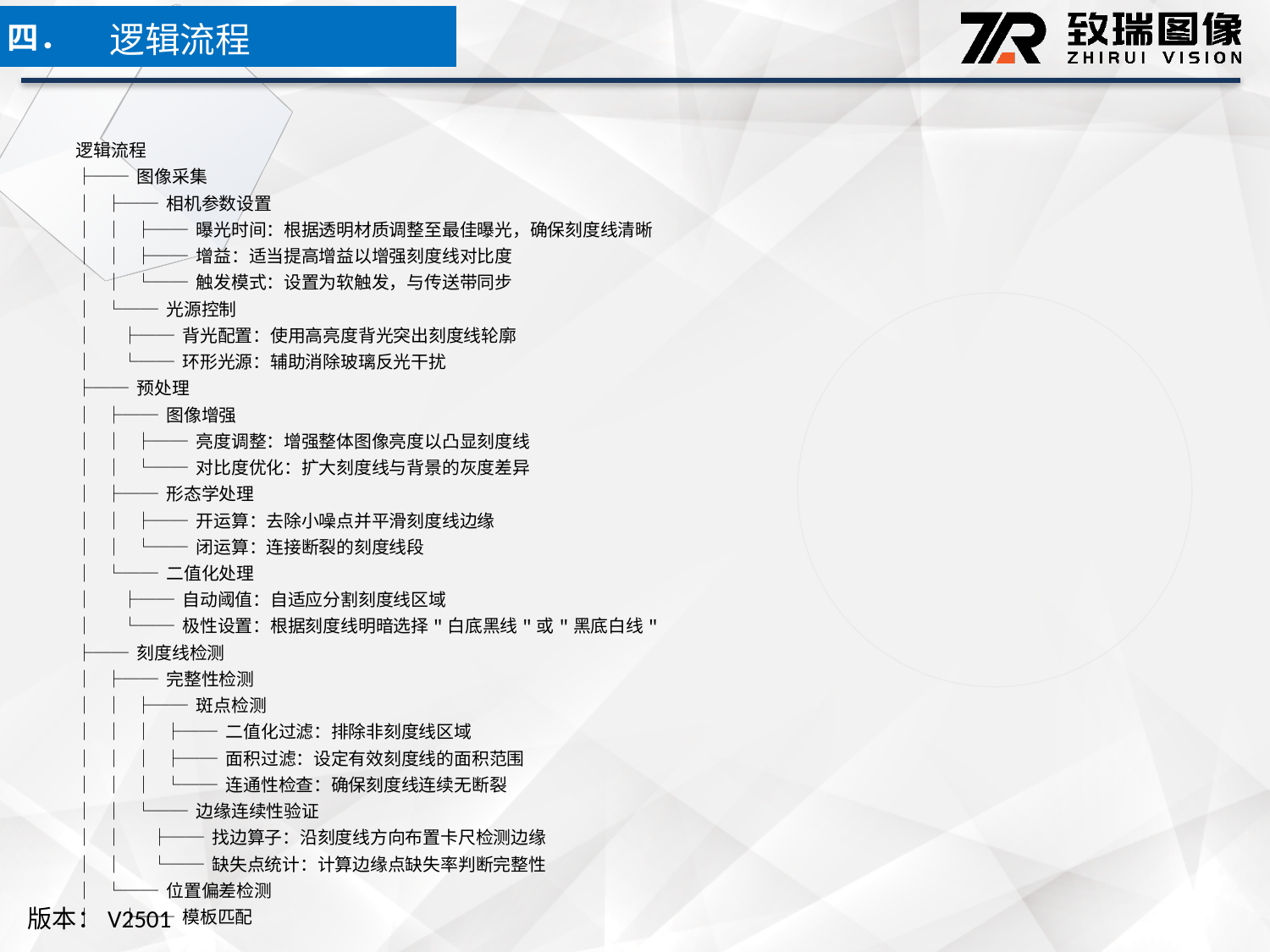

逻辑流程
四．

逻辑流程
├── 图像采集
│   ├── 相机参数设置
│   │   ├── 曝光时间：根据透明材质调整至最佳曝光，确保刻度线清晰
│   │   ├── 增益：适当提高增益以增强刻度线对比度
│   │   └── 触发模式：设置为软触发，与传送带同步
│   └── 光源控制
│       ├── 背光配置：使用高亮度背光突出刻度线轮廓
│       └── 环形光源：辅助消除玻璃反光干扰
├── 预处理
│   ├── 图像增强
│   │   ├── 亮度调整：增强整体图像亮度以凸显刻度线
│   │   └── 对比度优化：扩大刻度线与背景的灰度差异
│   ├── 形态学处理
│   │   ├── 开运算：去除小噪点并平滑刻度线边缘
│   │   └── 闭运算：连接断裂的刻度线段
│   └── 二值化处理
│       ├── 自动阈值：自适应分割刻度线区域
│       └── 极性设置：根据刻度线明暗选择"白底黑线"或"黑底白线"
├── 刻度线检测
│   ├── 完整性检测
│   │   ├── 斑点检测
│   │   │   ├── 二值化过滤：排除非刻度线区域
│   │   │   ├── 面积过滤：设定有效刻度线的面积范围
│   │   │   └── 连通性检查：确保刻度线连续无断裂
│   │   └── 边缘连续性验证
│   │       ├── 找边算子：沿刻度线方向布置卡尺检测边缘
│   │       └── 缺失点统计：计算边缘点缺失率判断完整性
│   └── 位置偏差检测
│       ├── 模板匹配